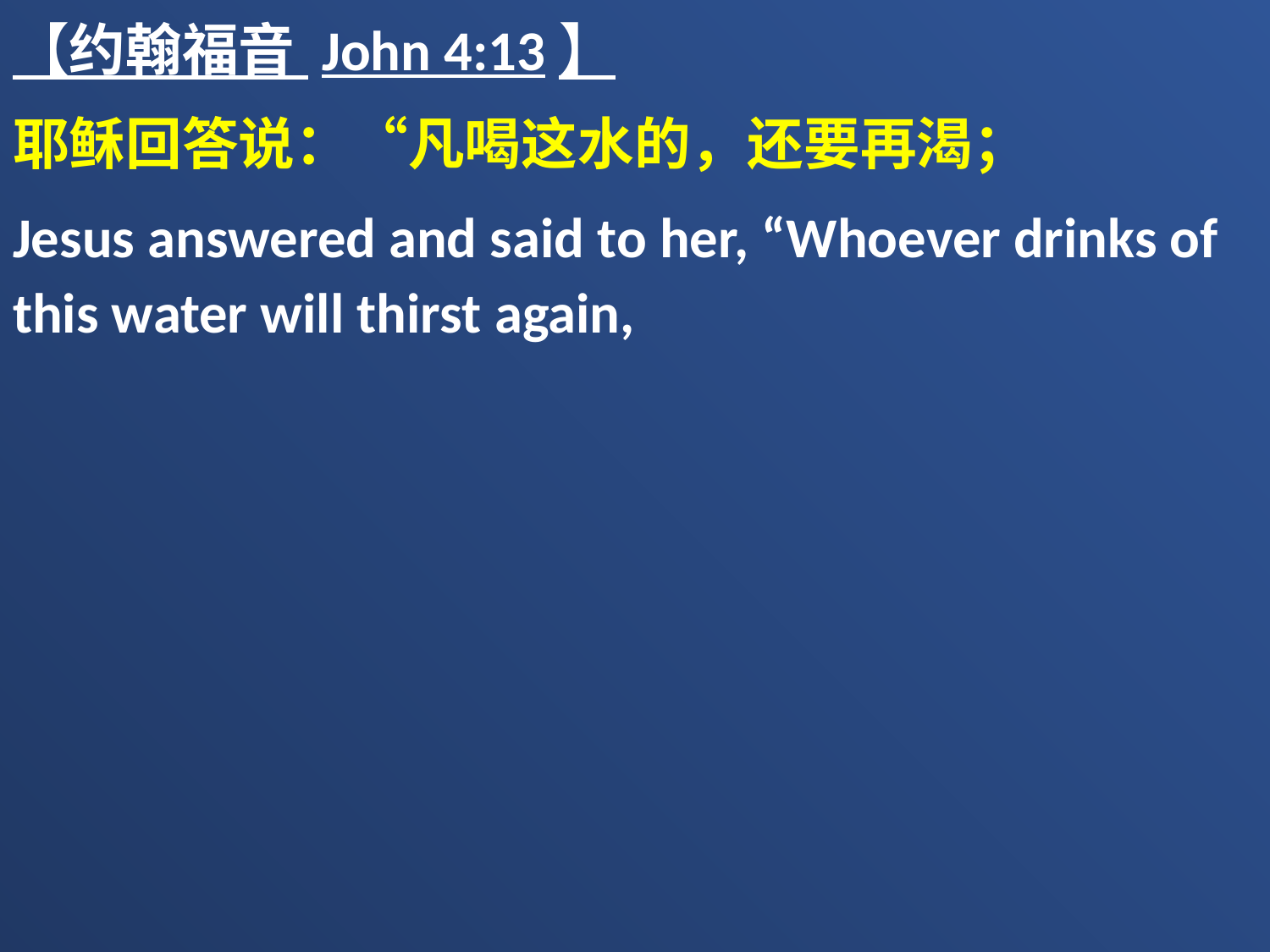

【约翰福音 John 4:13】
耶稣回答说：“凡喝这水的，还要再渴；
Jesus answered and said to her, “Whoever drinks of this water will thirst again,